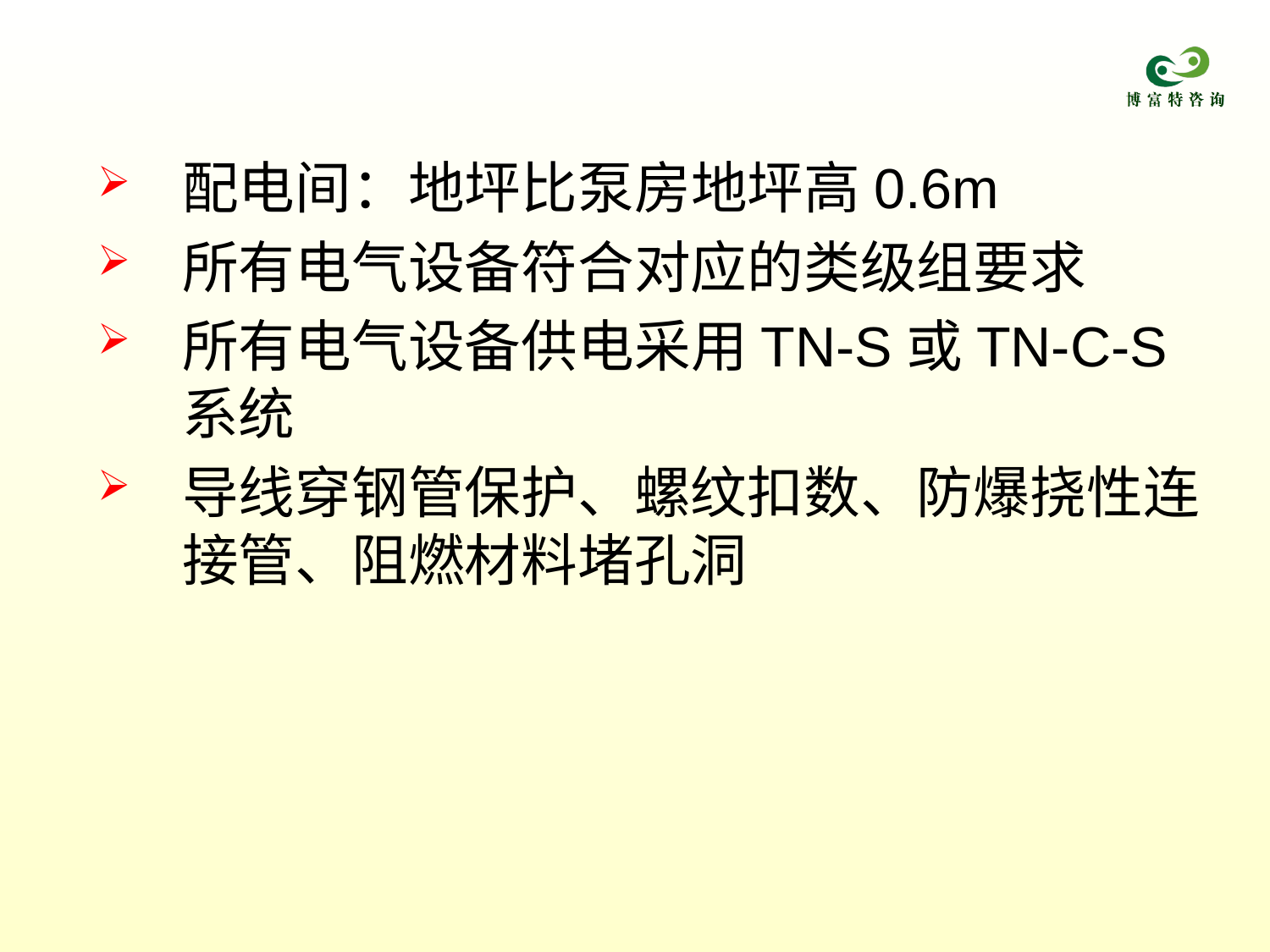

配电间：地坪比泵房地坪高0.6m
所有电气设备符合对应的类级组要求
所有电气设备供电采用TN-S或TN-C-S系统
导线穿钢管保护、螺纹扣数、防爆挠性连接管、阻燃材料堵孔洞
45